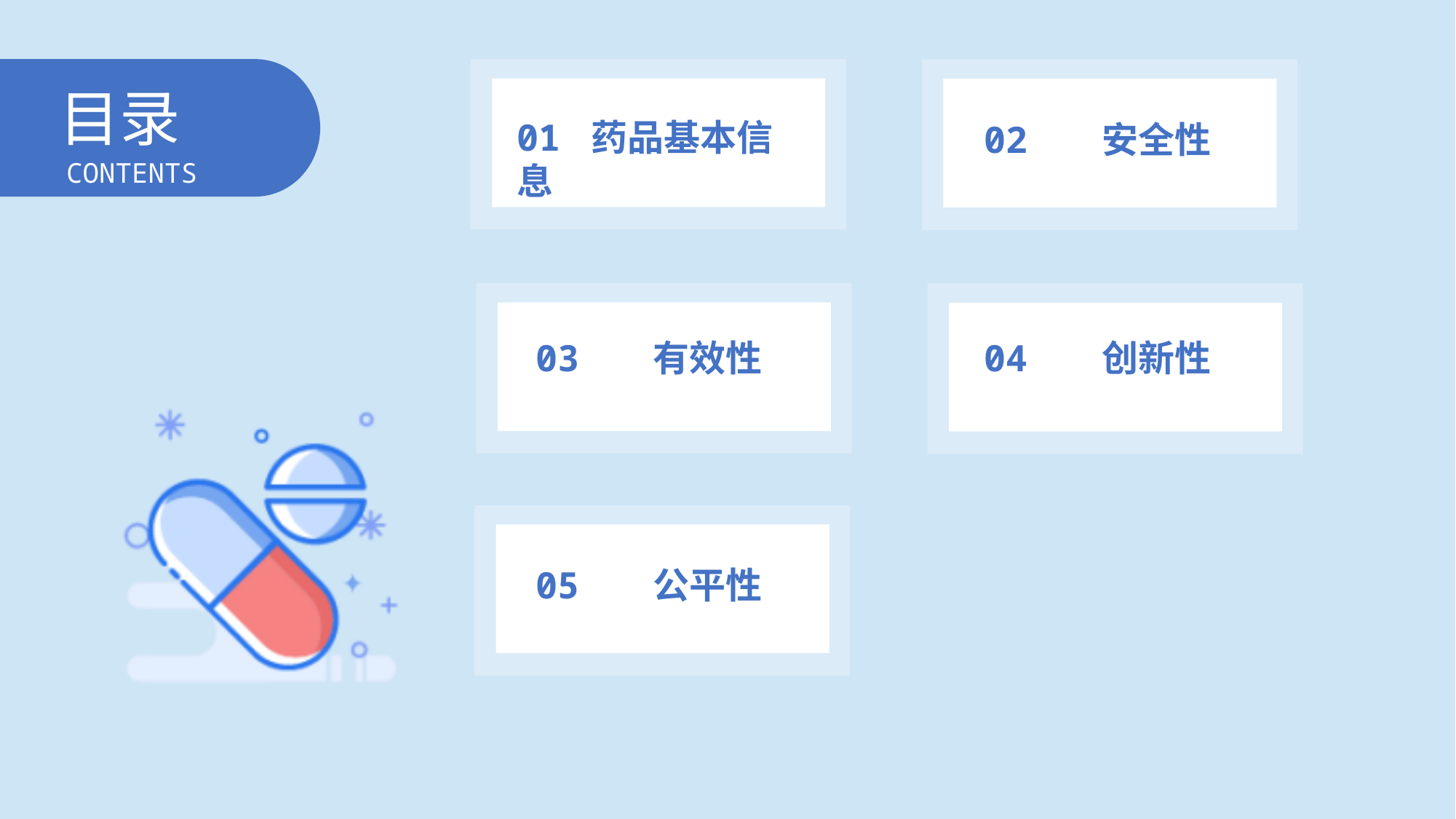

目录
01 药品基本信息
02   安全性
CONTENTS
04   创新性
03   有效性
05   公平性